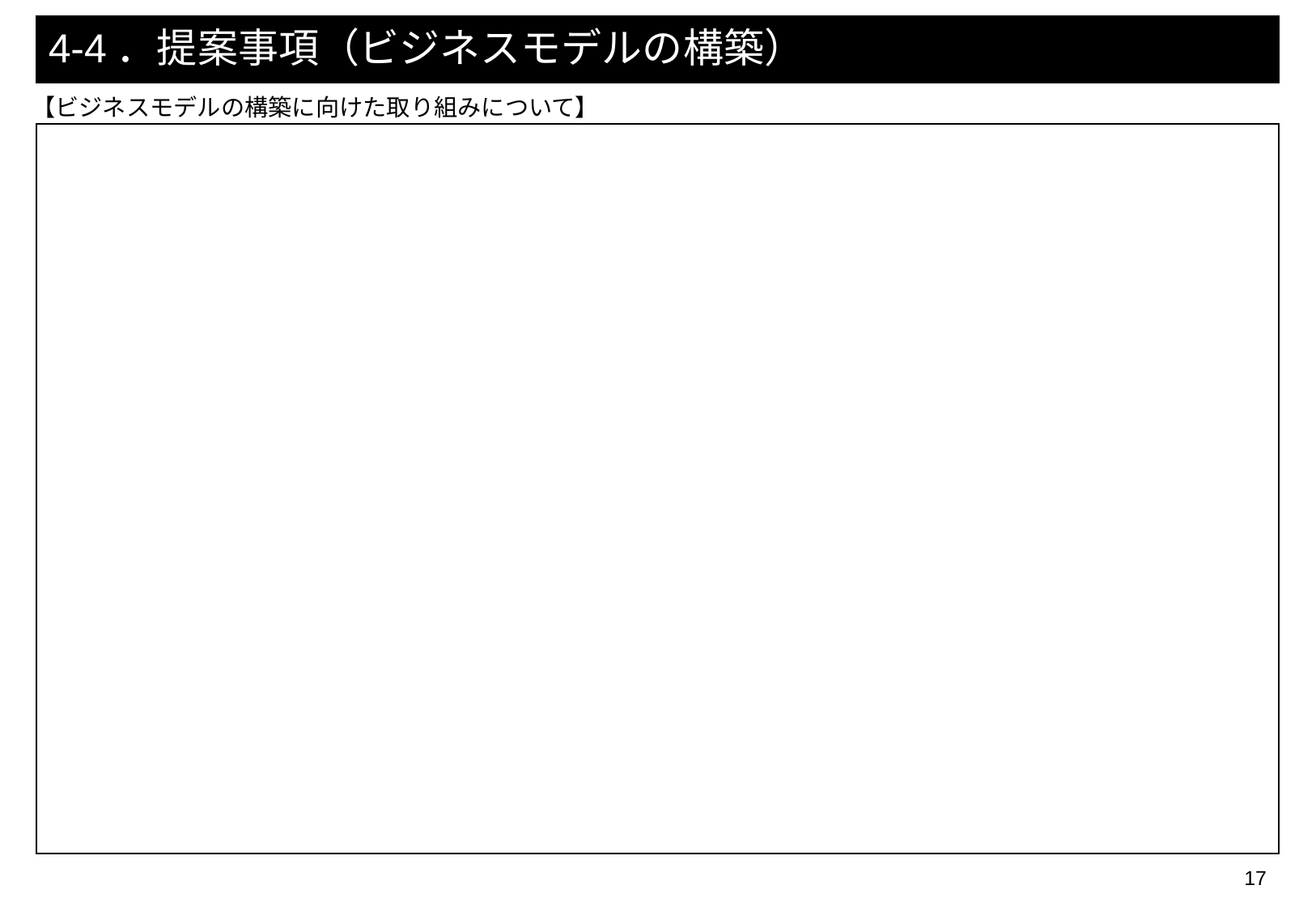

# 4-4．提案事項（ビジネスモデルの構築）
【ビジネスモデルの構築に向けた取り組みについて】
|  |
| --- |
17